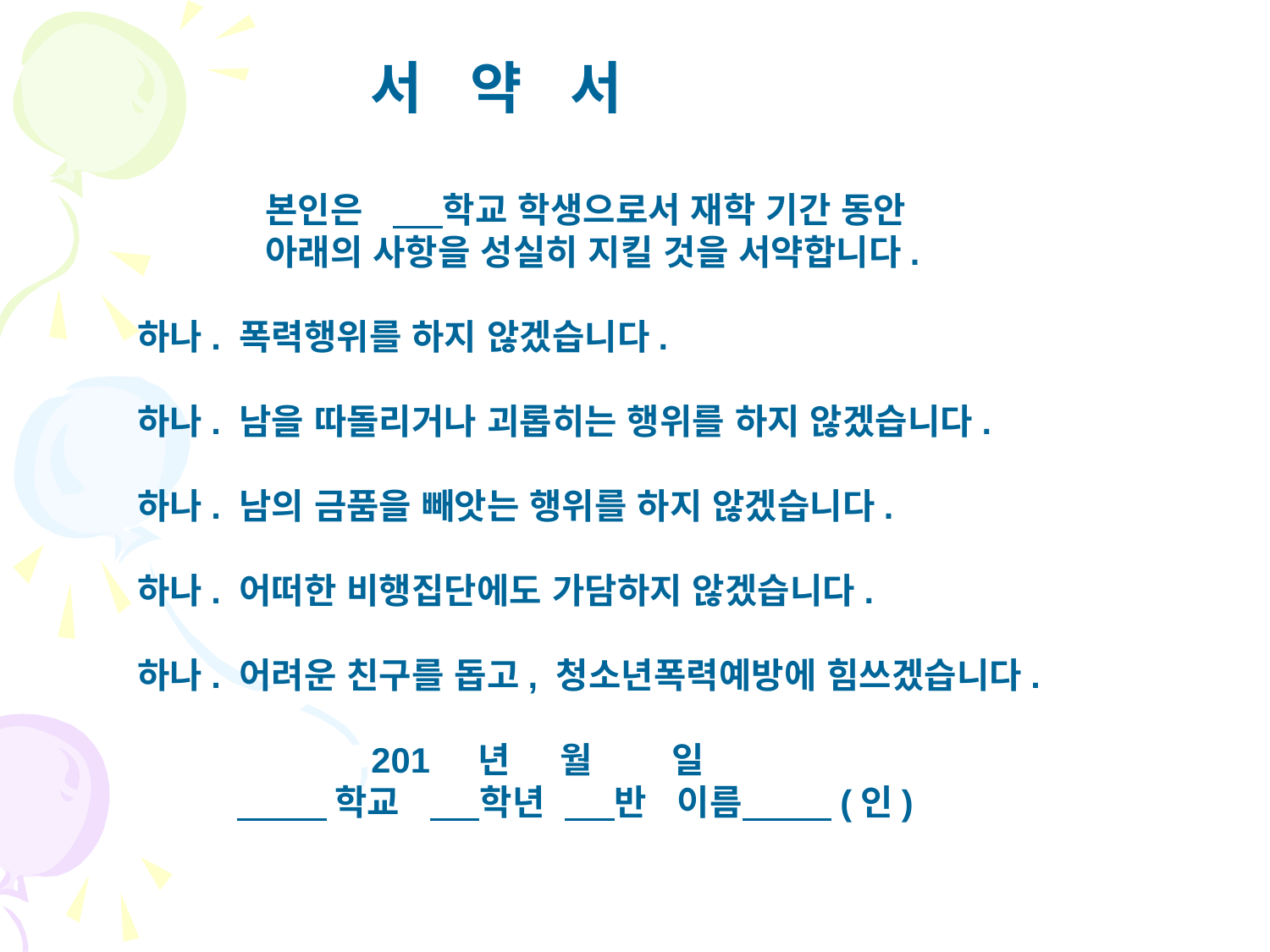

서   약   서
            본인은        학교 학생으로서 재학 기간 동안
            아래의 사항을 성실히 지킬 것을 서약합니다.

하나. 폭력행위를 하지 않겠습니다.

하나. 남을 따돌리거나 괴롭히는 행위를 하지 않겠습니다.

하나. 남의 금품을 빼앗는 행위를 하지 않겠습니다.

하나. 어떠한 비행집단에도 가담하지 않겠습니다.

하나. 어려운 친구를 돕고, 청소년폭력예방에 힘쓰겠습니다.

                        201    년     월        일
                   학교        학년       반   이름         (인)